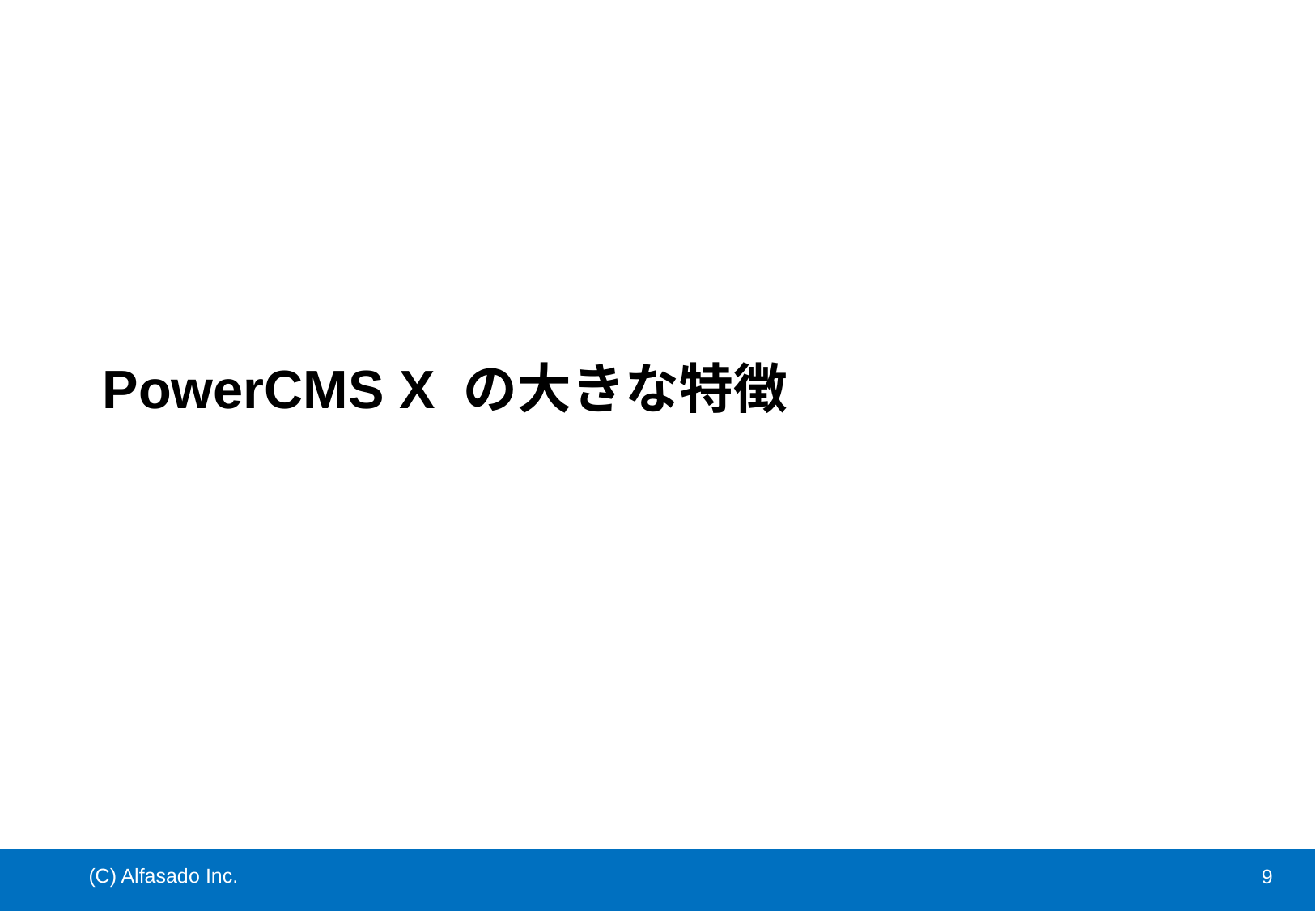

# PowerCMS X の大きな特徴
(C) Alfasado Inc.
9